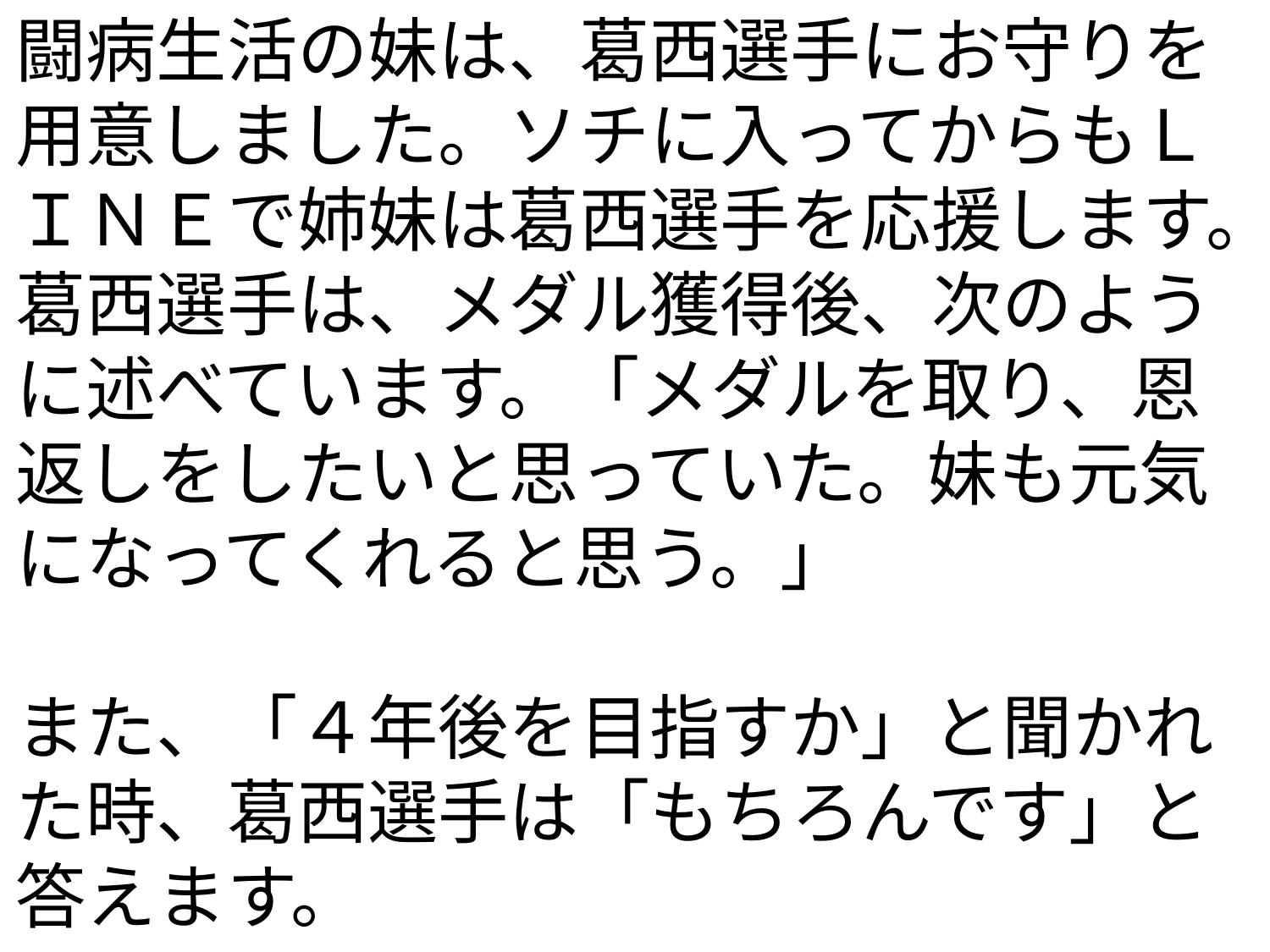

闘病生活の妹は、葛西選手にお守りを用意しました。ソチに入ってからもＬＩＮＥで姉妹は葛西選手を応援します。葛西選手は、メダル獲得後、次のように述べています。「メダルを取り、恩返しをしたいと思っていた。妹も元気になってくれると思う。」

また、「４年後を目指すか」と聞かれた時、葛西選手は「もちろんです」と答えます。